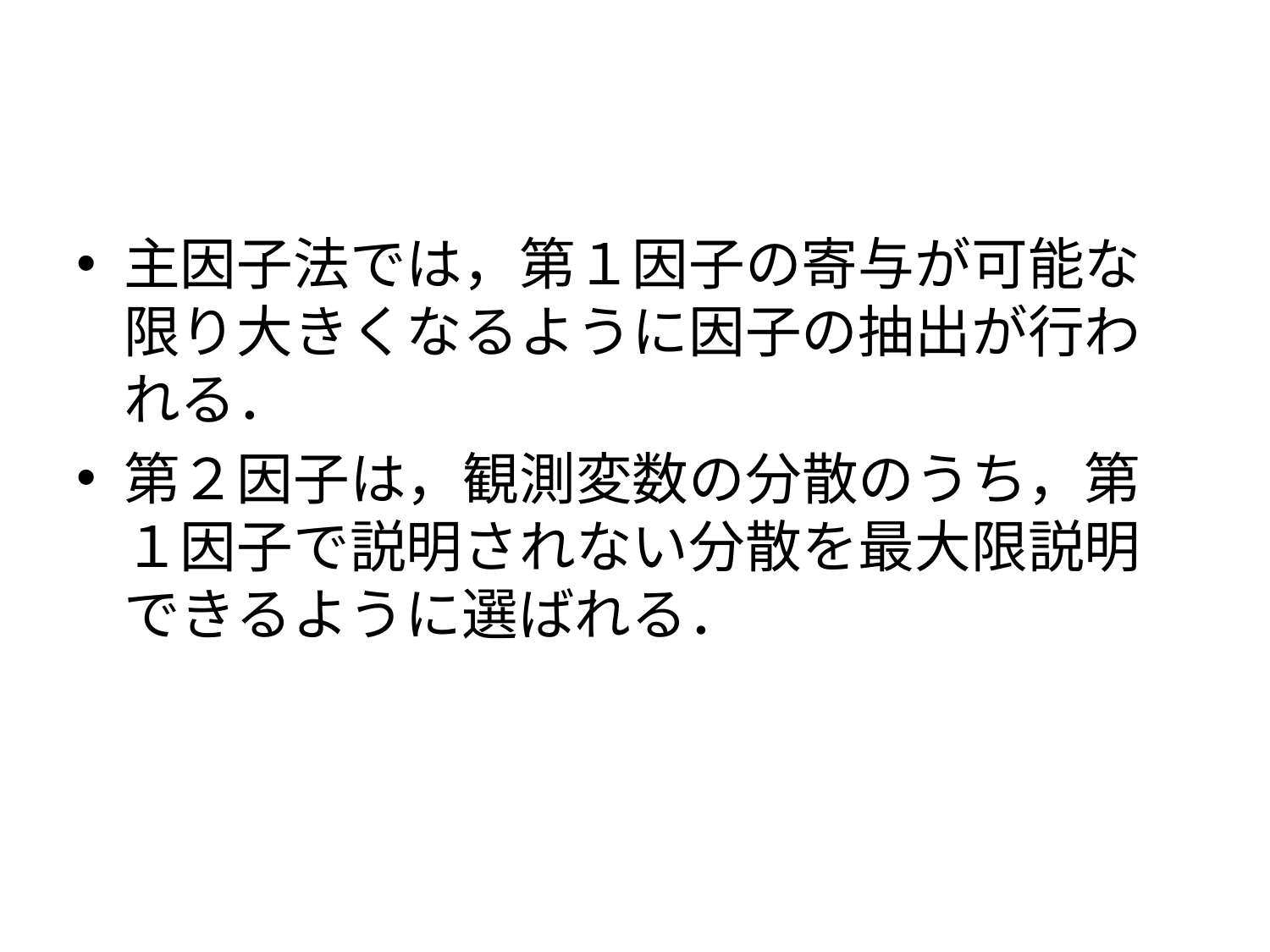

#
主因子法では，第１因子の寄与が可能な限り大きくなるように因子の抽出が行われる．
第２因子は，観測変数の分散のうち，第１因子で説明されない分散を最大限説明できるように選ばれる．